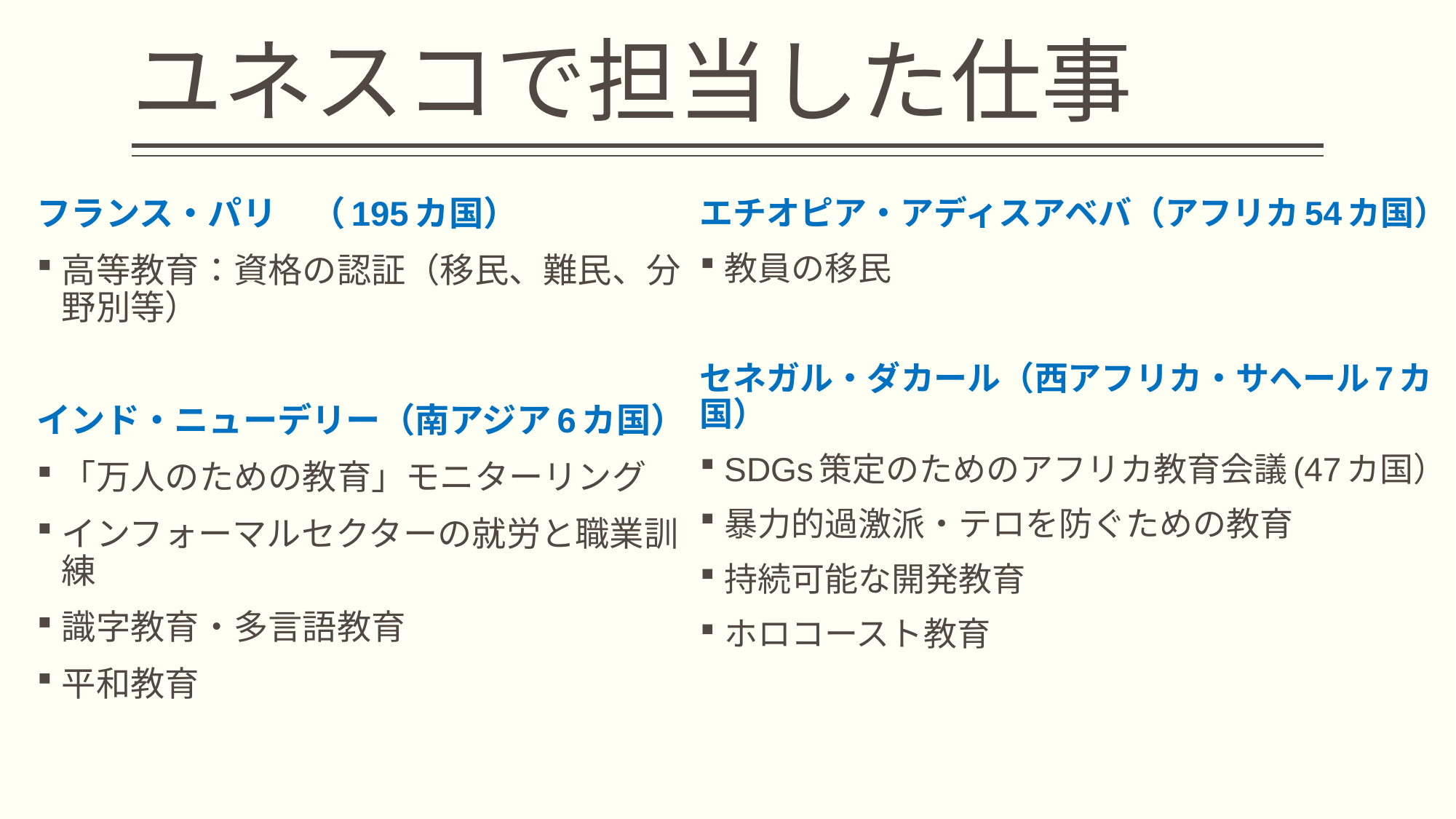

# ユネスコで担当した仕事
フランス・パリ　（195カ国）
高等教育：資格の認証（移民、難民、分野別等）

インド・ニューデリー（南アジア6カ国）
「万人のための教育」モニターリング
インフォーマルセクターの就労と職業訓練
識字教育・多言語教育
平和教育

エチオピア・アディスアベバ（アフリカ54カ国）
教員の移民

セネガル・ダカール（西アフリカ・サヘール7カ国）
SDGs策定のためのアフリカ教育会議(47カ国）
暴力的過激派・テロを防ぐための教育
持続可能な開発教育
ホロコースト教育